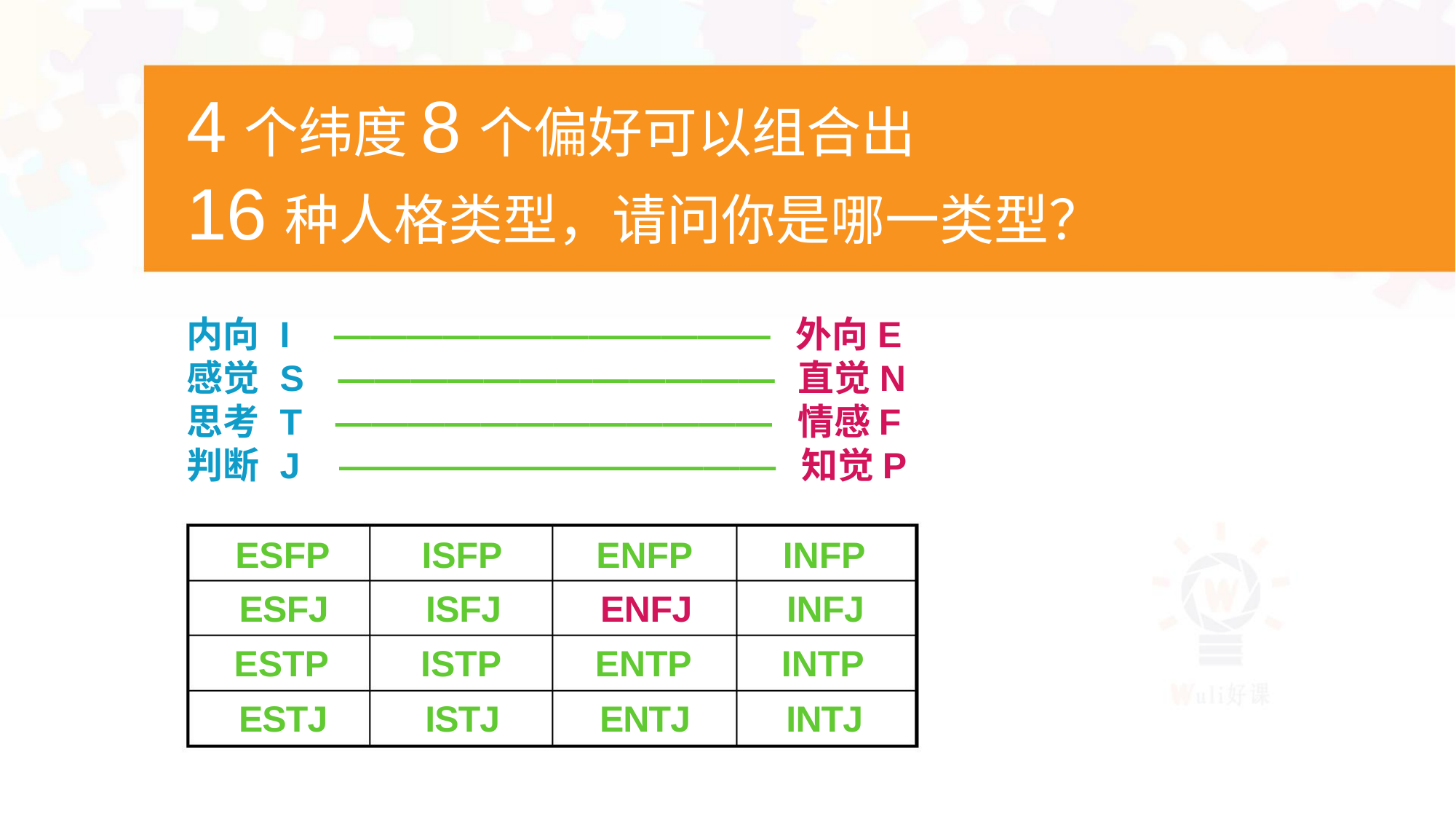

4个纬度8个偏好可以组合出
16种人格类型，请问你是哪一类型？
内向 I ———————————— 外向E
感觉 S ———————————— 直觉N
思考 T ———————————— 情感F
判断 J ———————————— 知觉P
ESFP
ESFJ
ESTP
ESTJ
ISFP
ISFJ
ISTP
ISTJ
ENFP
ENFJ
ENTP
ENTJ
INFP
INFJ
INTP
INTJ